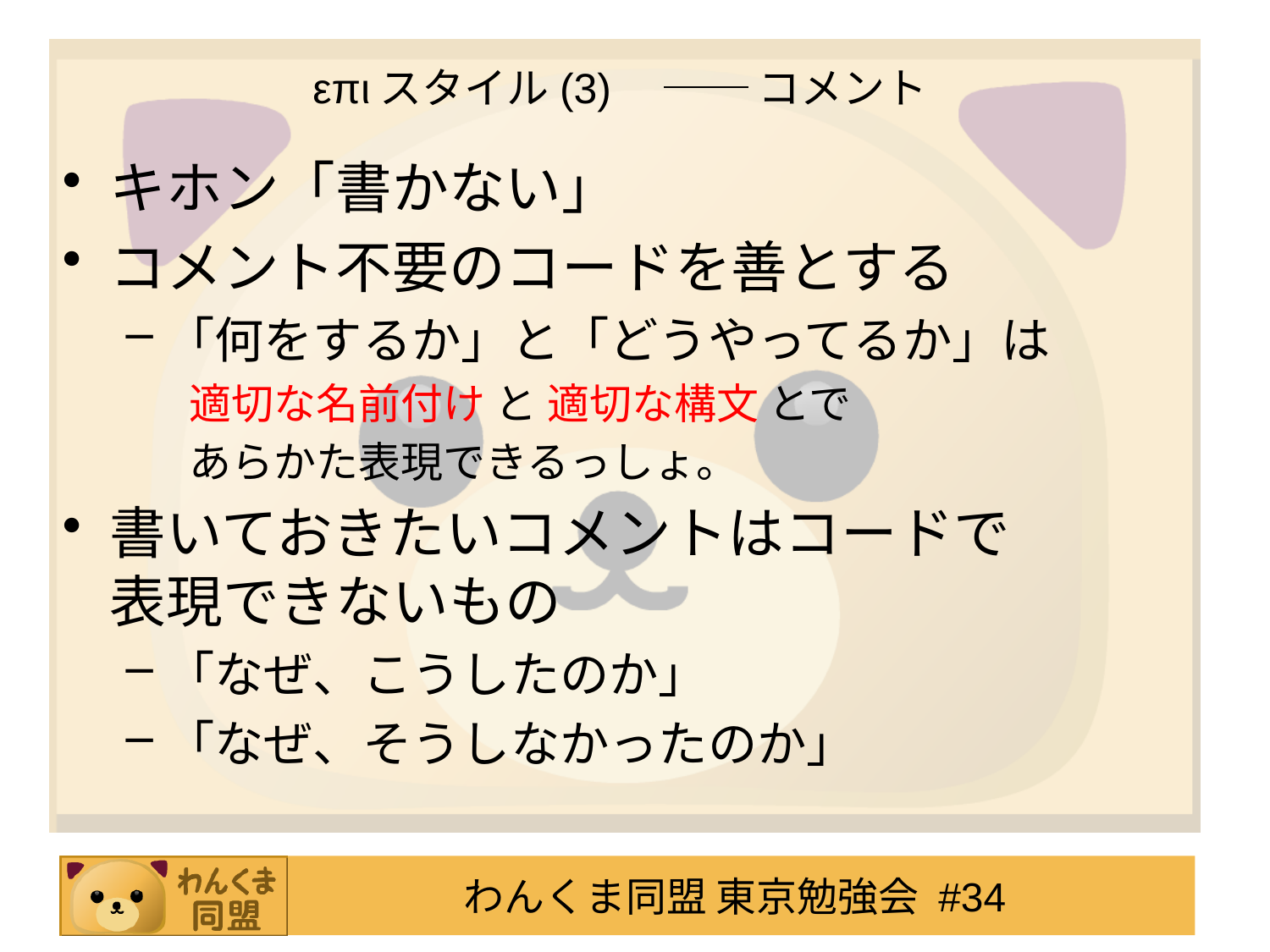

# επιスタイル(3)　── コメント
キホン「書かない」
コメント不要のコードを善とする
「何をするか」と「どうやってるか」は
適切な名前付け と 適切な構文 とで
あらかた表現できるっしょ。
書いておきたいコメントはコードで
表現できないもの
「なぜ、こうしたのか」
「なぜ、そうしなかったのか」